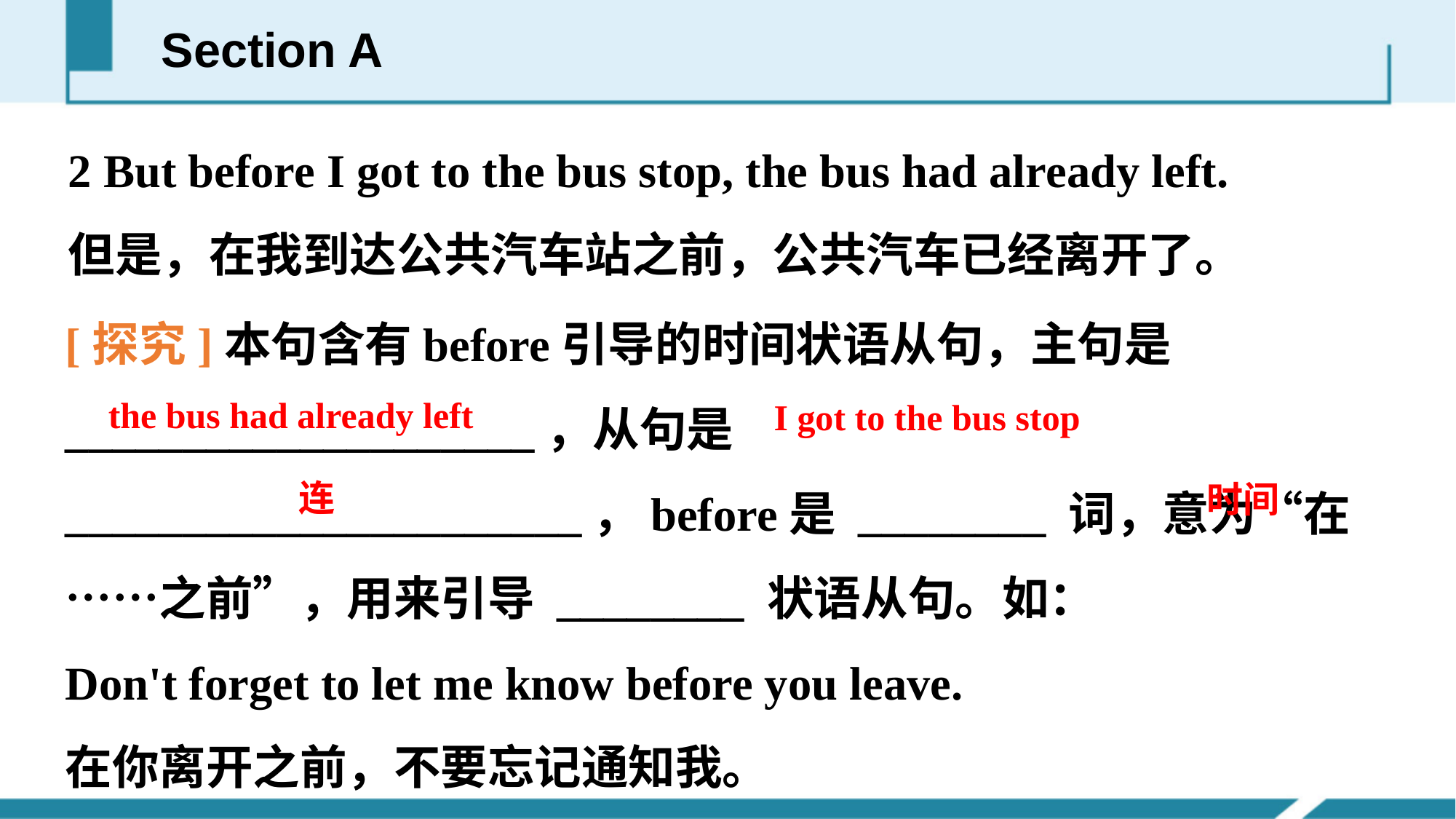

Section A
2 But before I got to the bus stop, the bus had already left.
但是，在我到达公共汽车站之前，公共汽车已经离开了。
[探究]本句含有before引导的时间状语从句，主句是 ____________________，从句是 ______________________，before是 ________ 词，意为“在……之前”，用来引导 ________ 状语从句。如：
Don't forget to let me know before you leave.
在你离开之前，不要忘记通知我。
the bus had already left
 I got to the bus stop
连
时间